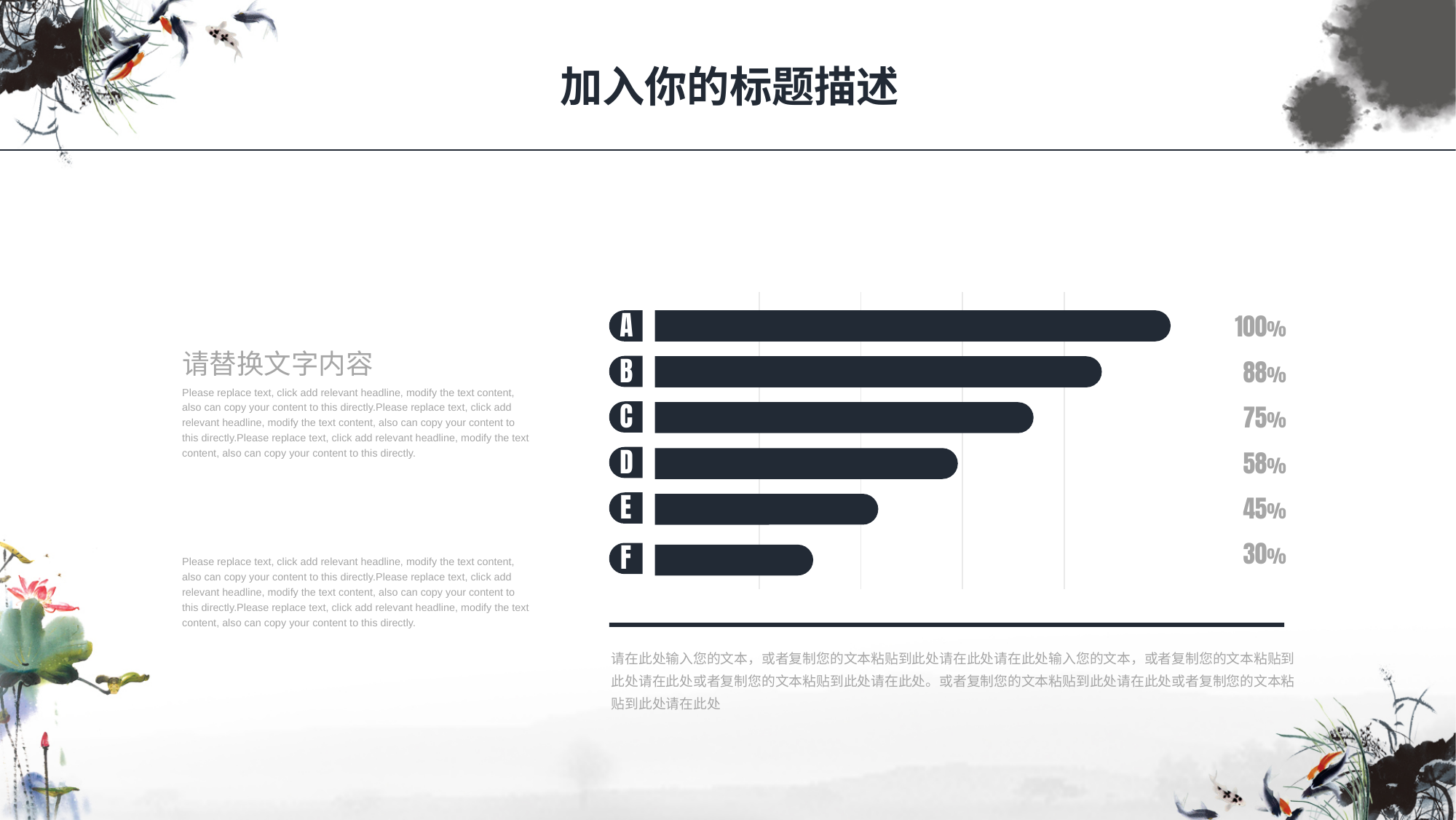

加入你的标题描述
100%

A
请替换文字内容
Please replace text, click add relevant headline, modify the text content, also can copy your content to this directly.Please replace text, click add relevant headline, modify the text content, also can copy your content to this directly.Please replace text, click add relevant headline, modify the text content, also can copy your content to this directly.
Please replace text, click add relevant headline, modify the text content, also can copy your content to this directly.Please replace text, click add relevant headline, modify the text content, also can copy your content to this directly.Please replace text, click add relevant headline, modify the text content, also can copy your content to this directly.

88%
B

75%
C

58%
D

45%
E

30%
F

请在此处输入您的文本，或者复制您的文本粘贴到此处请在此处请在此处输入您的文本，或者复制您的文本粘贴到此处请在此处或者复制您的文本粘贴到此处请在此处。或者复制您的文本粘贴到此处请在此处或者复制您的文本粘贴到此处请在此处